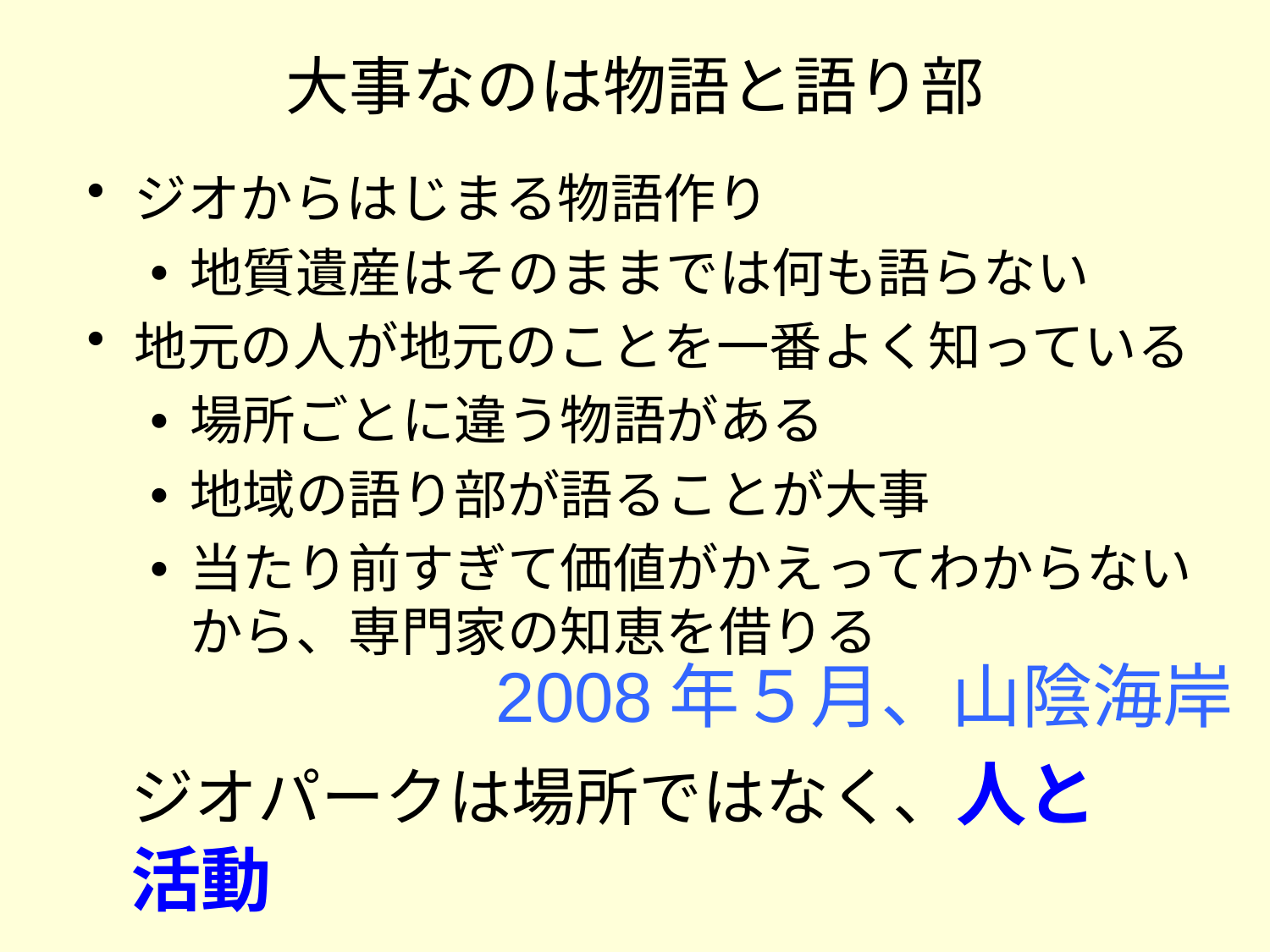

# 大事なのは物語と語り部
ジオからはじまる物語作り
地質遺産はそのままでは何も語らない
地元の人が地元のことを一番よく知っている
場所ごとに違う物語がある
地域の語り部が語ることが大事
当たり前すぎて価値がかえってわからないから、専門家の知恵を借りる
2008年５月、山陰海岸
ジオパークは場所ではなく、人と活動